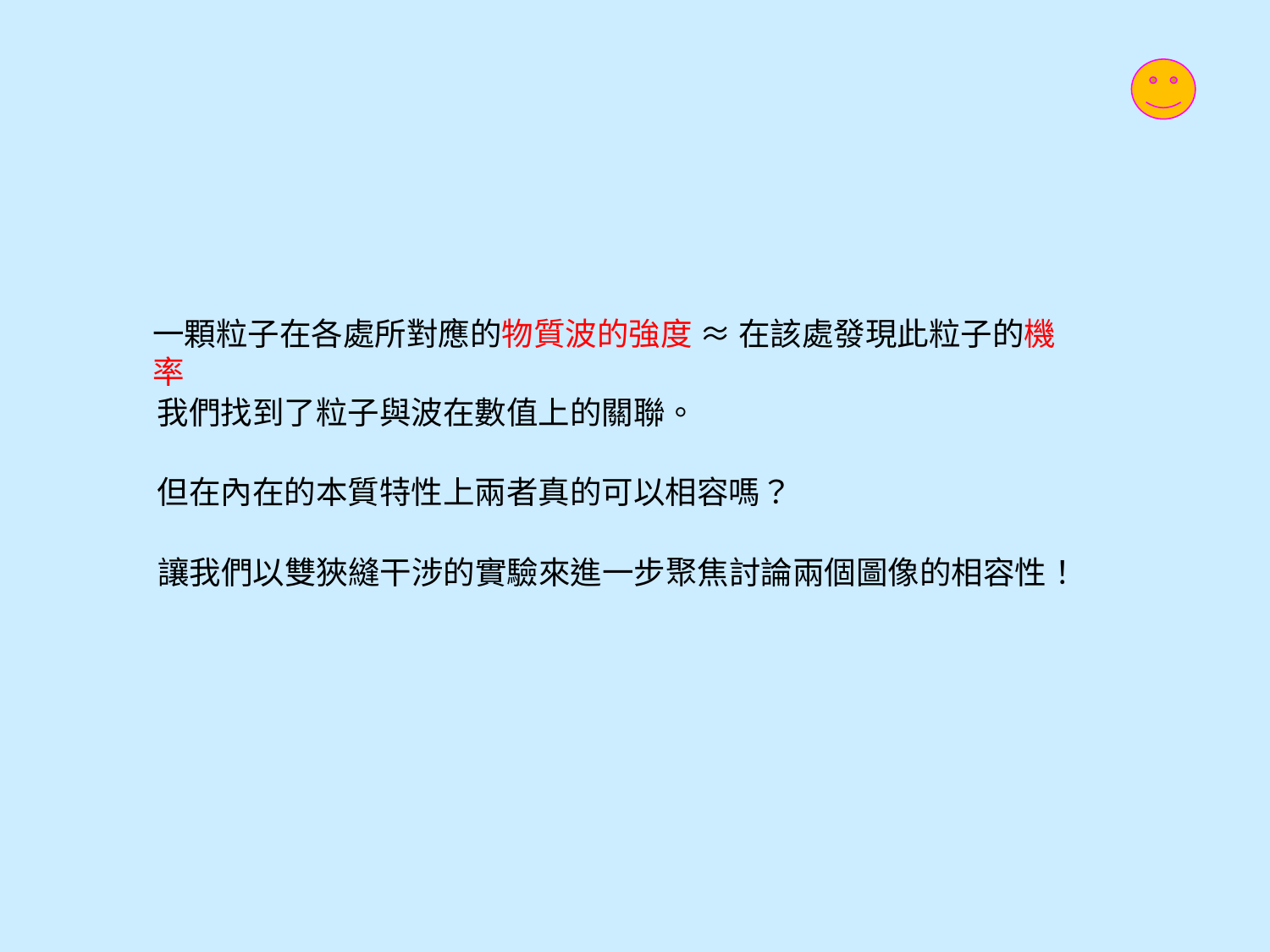

一顆粒子在各處所對應的物質波的強度 ≈ 在該處發現此粒子的機率
我們找到了粒子與波在數值上的關聯。
但在內在的本質特性上兩者真的可以相容嗎？
讓我們以雙狹縫干涉的實驗來進一步聚焦討論兩個圖像的相容性！